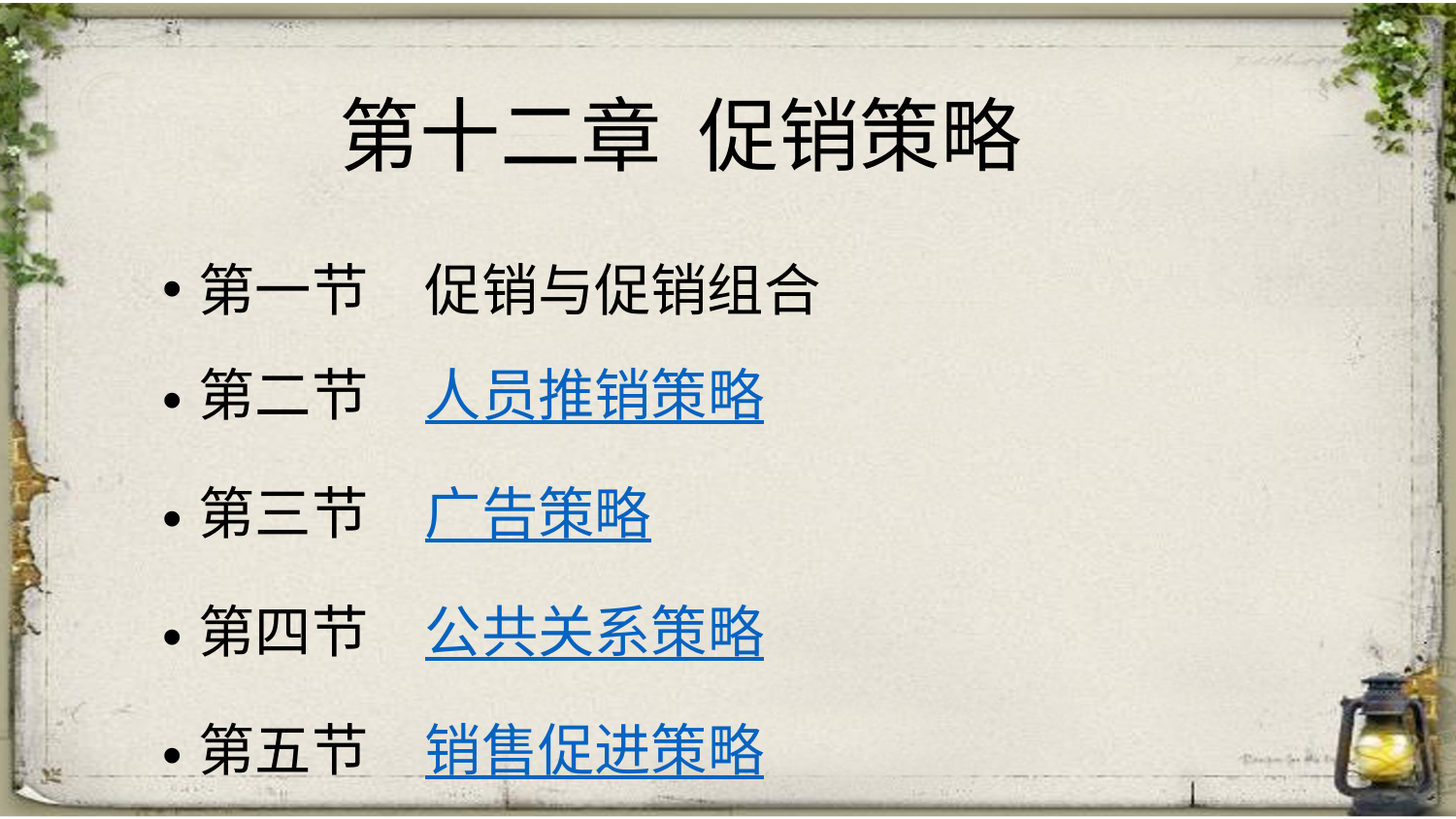

# 第十二章  促销策略

第一节　促销与促销组合
第二节　人员推销策略
第三节　广告策略
第四节　公共关系策略
第五节　销售促进策略